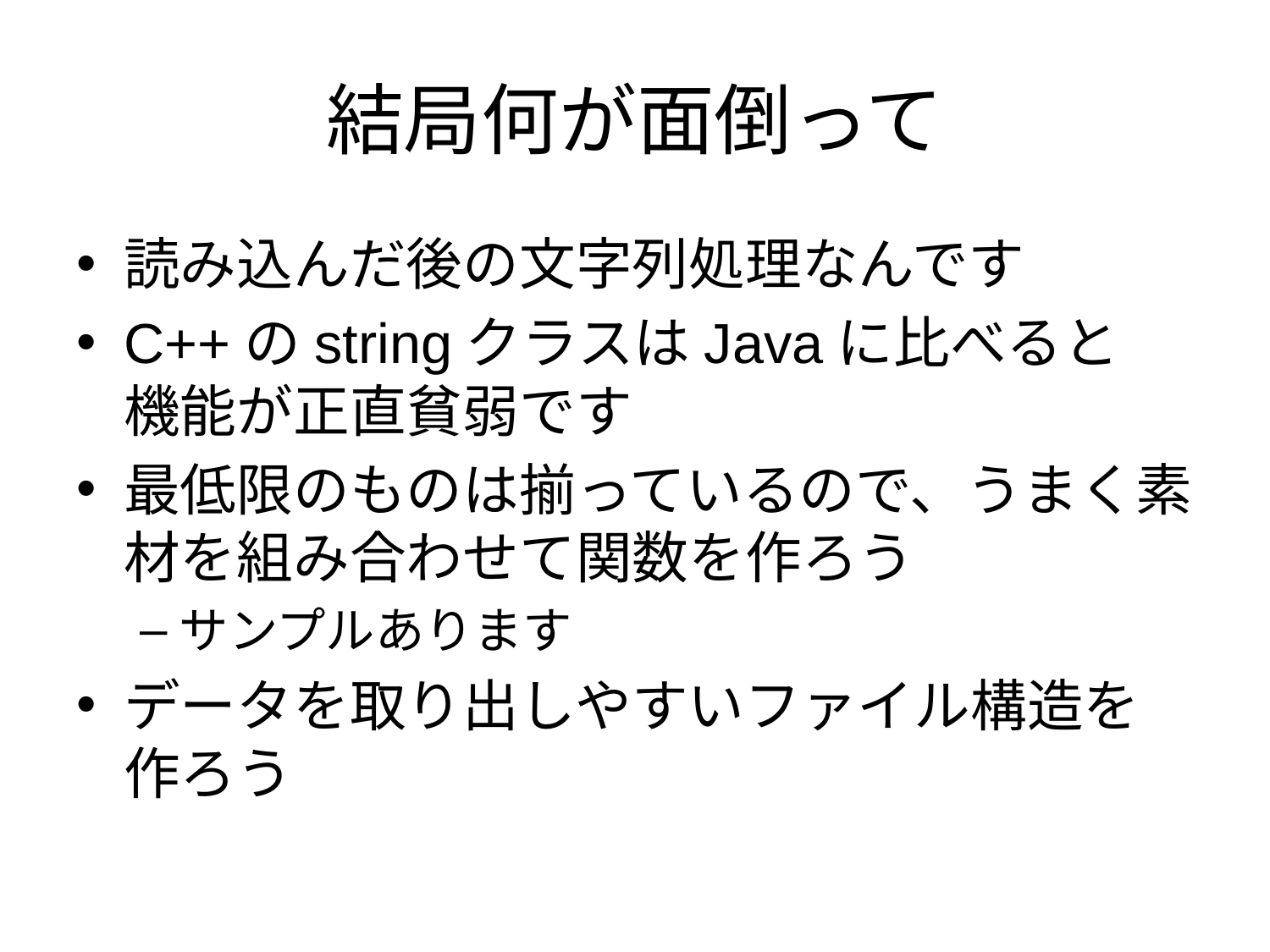

# 結局何が面倒って
読み込んだ後の文字列処理なんです
C++のstringクラスはJavaに比べると
機能が正直貧弱です
最低限のものは揃っているので、うまく素材を組み合わせて関数を作ろう
サンプルあります
データを取り出しやすいファイル構造を作ろう